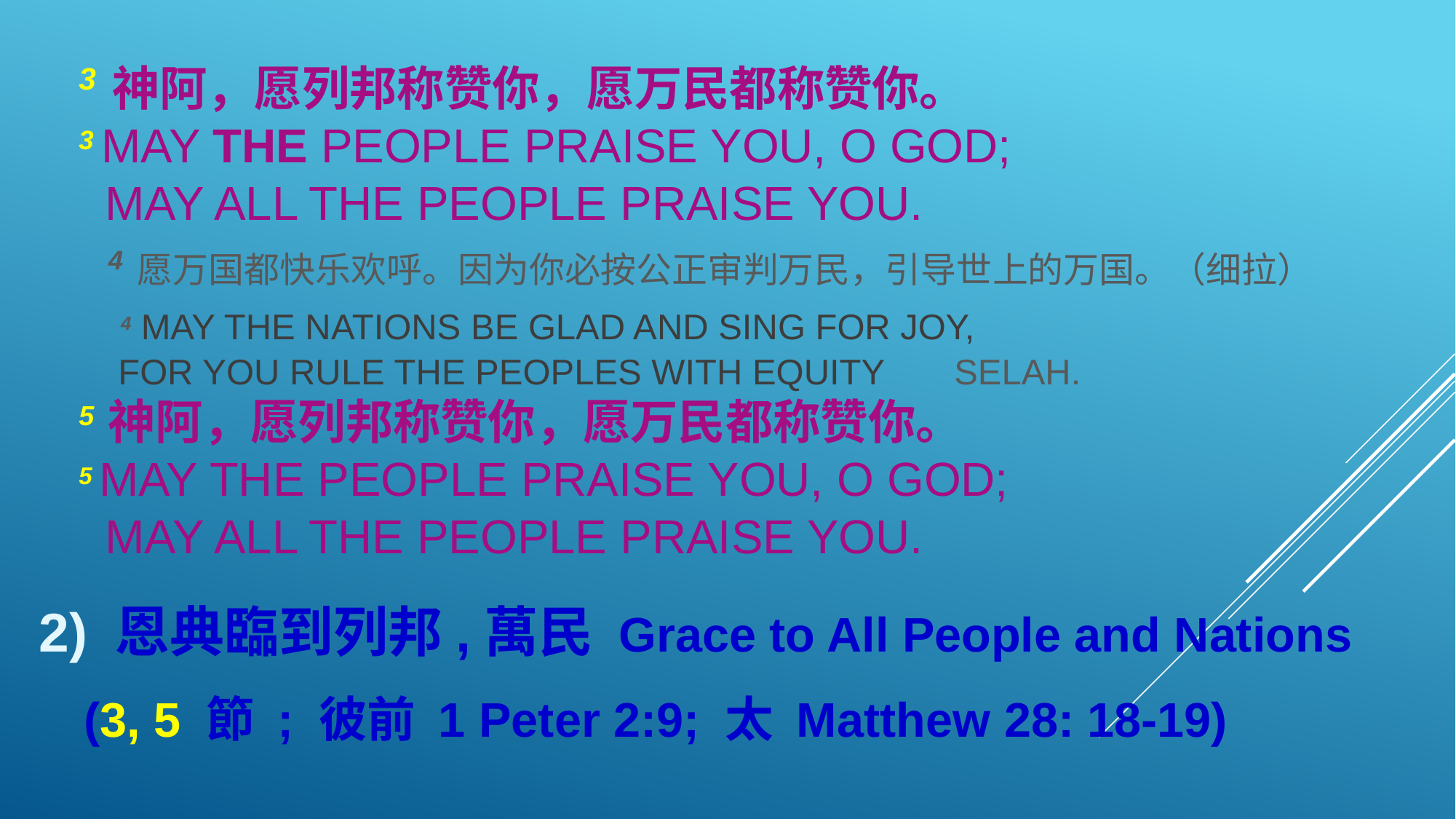

# 3 神阿，愿列邦称赞你，愿万民都称赞你。 3 MAY THE PEOPLE PRAISE YOU, O GOD; MAY ALL THE PEOPLE PRAISE YOU. 4 愿万国都快乐欢呼。因为你必按公正审判万民，引导世上的万国。（细拉） 4  MAY THE NATIONS BE GLAD AND SING FOR JOY, FOR YOU RULE THE PEOPLES WITH EQUITY       SELAH. 5 神阿，愿列邦称赞你，愿万民都称赞你。 5 MAY THE PEOPLE PRAISE YOU, O GOD; MAY ALL THE PEOPLE PRAISE YOU.
2) 恩典臨到列邦,萬民 Grace to All People and Nations
   (3, 5 節 ; 彼前 1 Peter 2:9; 太 Matthew 28: 18-19)